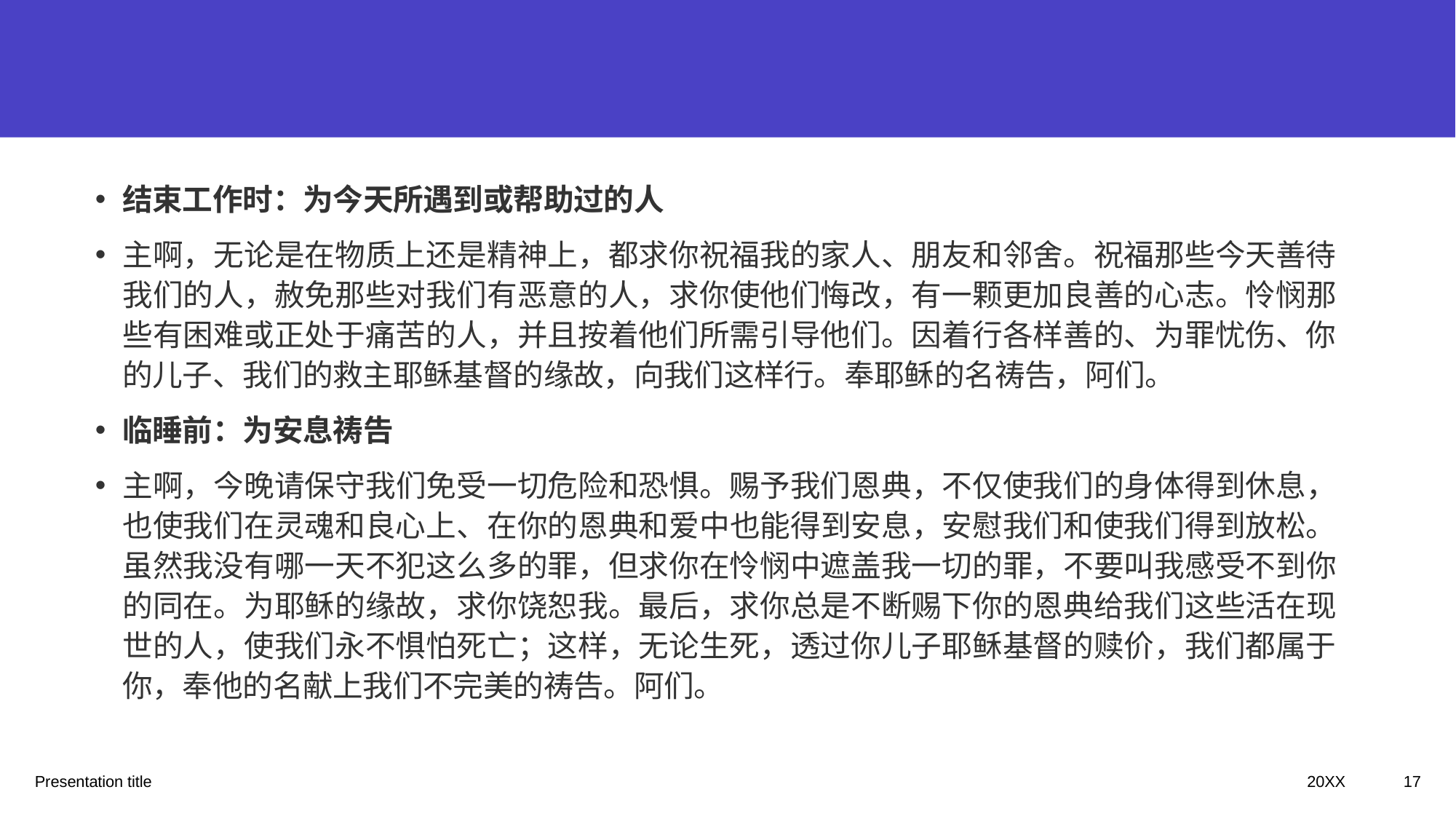

#
结束工作时：为今天所遇到或帮助过的人
主啊，无论是在物质上还是精神上，都求你祝福我的家人、朋友和邻舍。祝福那些今天善待我们的人，赦免那些对我们有恶意的人，求你使他们悔改，有一颗更加良善的心志。怜悯那些有困难或正处于痛苦的人，并且按着他们所需引导他们。因着行各样善的、为罪忧伤、你的儿子、我们的救主耶稣基督的缘故，向我们这样行。奉耶稣的名祷告，阿们。
临睡前：为安息祷告
主啊，今晚请保守我们免受一切危险和恐惧。赐予我们恩典，不仅使我们的身体得到休息，也使我们在灵魂和良心上、在你的恩典和爱中也能得到安息，安慰我们和使我们得到放松。虽然我没有哪一天不犯这么多的罪，但求你在怜悯中遮盖我一切的罪，不要叫我感受不到你的同在。为耶稣的缘故，求你饶恕我。最后，求你总是不断赐下你的恩典给我们这些活在现世的人，使我们永不惧怕死亡；这样，无论生死，透过你儿子耶稣基督的赎价，我们都属于你，奉他的名献上我们不完美的祷告。阿们。

20XX
Presentation title
17